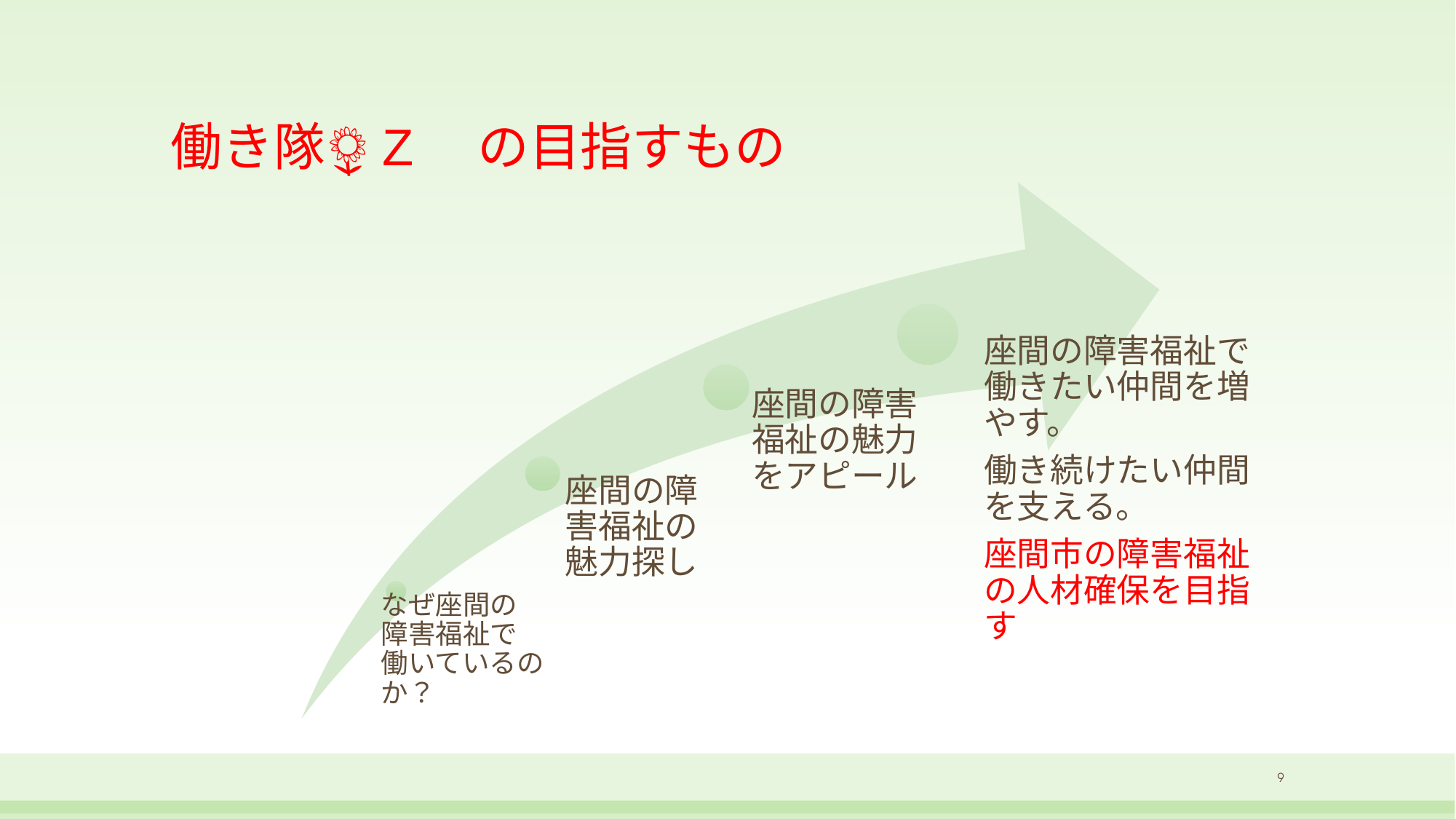

# 働き隊🌻Z　の目指すもの
なぜ座間の障害福祉で働いているのか？
座間の障害福祉の魅力探し
座間の障害福祉の魅力をアピール
座間の障害福祉で働きたい仲間を増やす。
働き続けたい仲間を支える。
座間市の障害福祉の人材確保を目指す
9